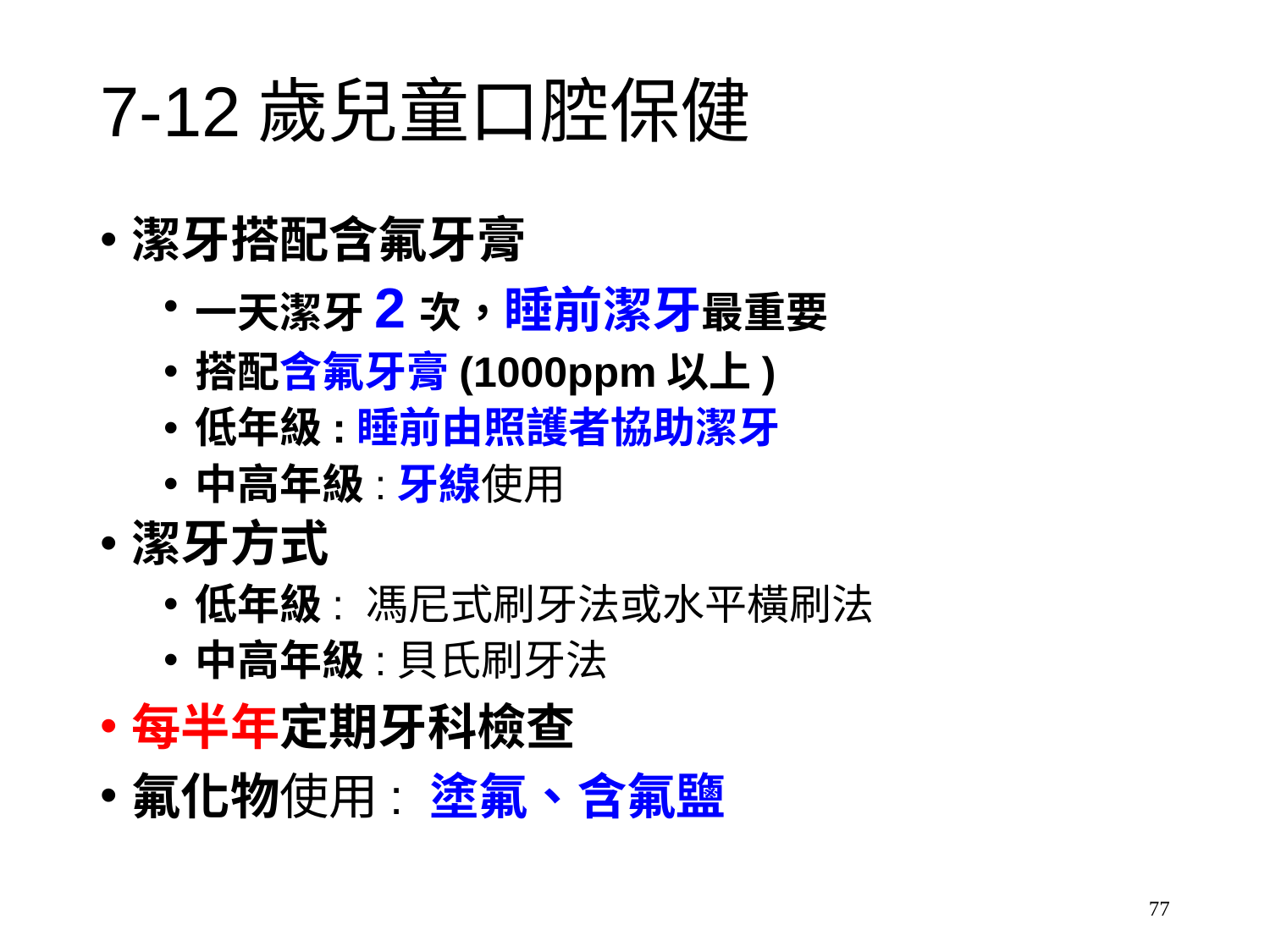

# 7-12歲兒童口腔保健
潔牙搭配含氟牙膏
一天潔牙2次，睡前潔牙最重要
搭配含氟牙膏(1000ppm以上)
低年級:睡前由照護者協助潔牙
中高年級:牙線使用
潔牙方式
低年級: 馮尼式刷牙法或水平橫刷法
中高年級:貝氏刷牙法
每半年定期牙科檢查
氟化物使用: 塗氟、含氟鹽

77